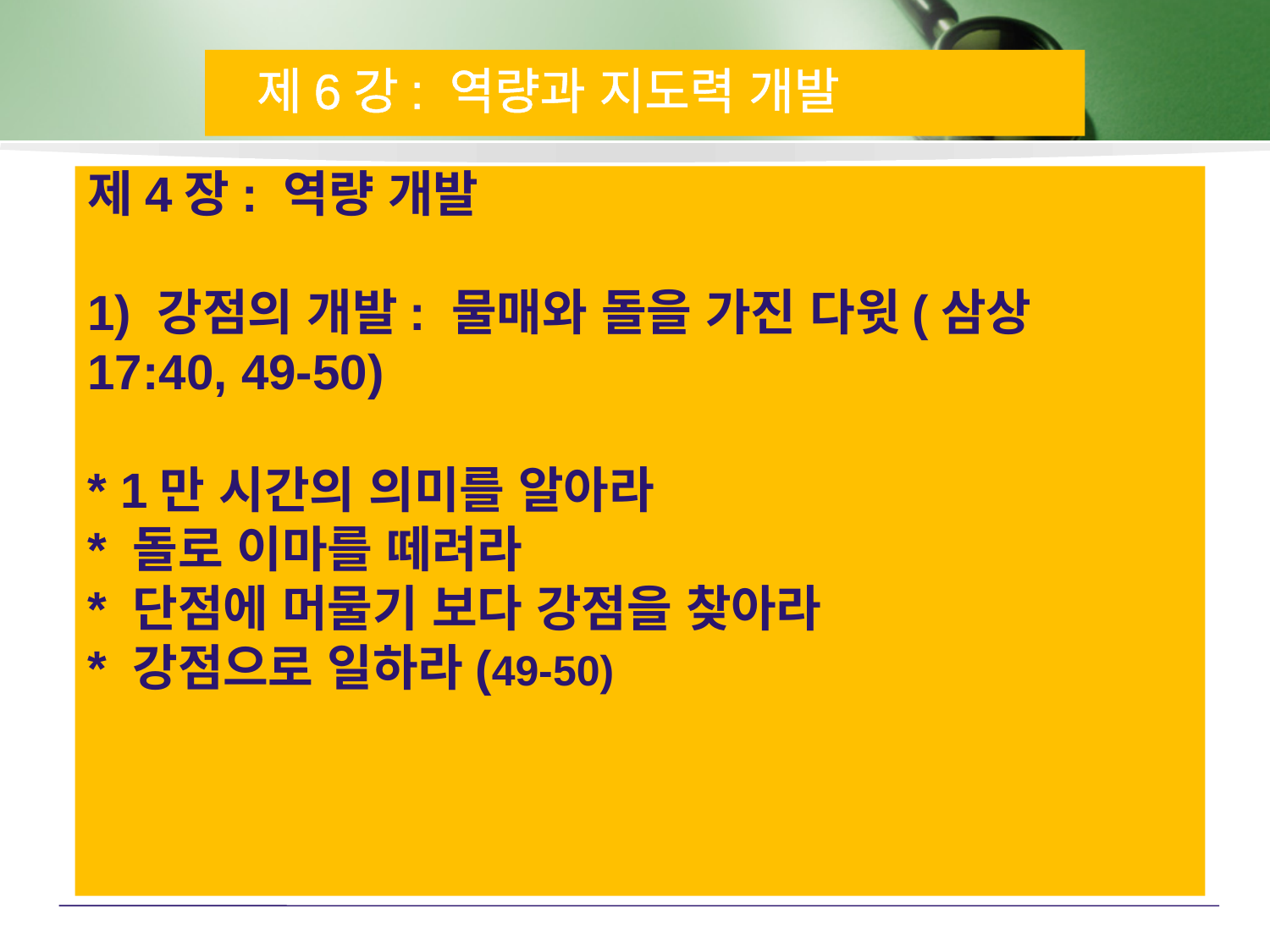

제6강: 역량과 지도력 개발
제4장: 역량 개발
1) 강점의 개발: 물매와 돌을 가진 다윗(삼상 17:40, 49-50)
 
* 1만 시간의 의미를 알아라
* 돌로 이마를 떼려라
* 단점에 머물기 보다 강점을 찾아라
* 강점으로 일하라(49-50)